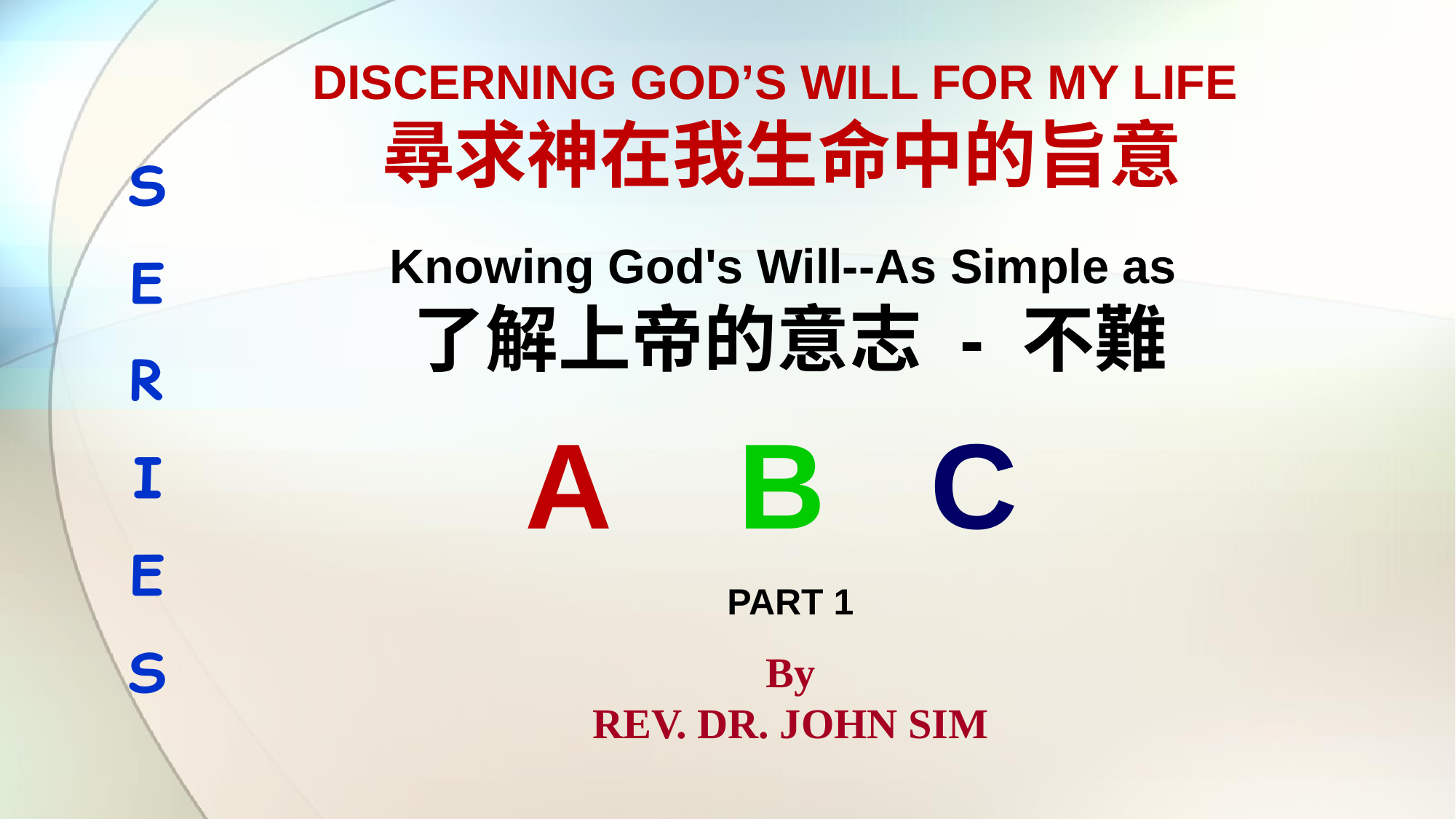

DISCERNING GOD’S WILL FOR MY LIFE
尋求神在我生命中的旨意
S
E
R
I
E
S
Knowing God's Will--As Simple as
了解上帝的意志 - 不難

PART 1
A
B
C
By
REV. DR. JOHN SIM